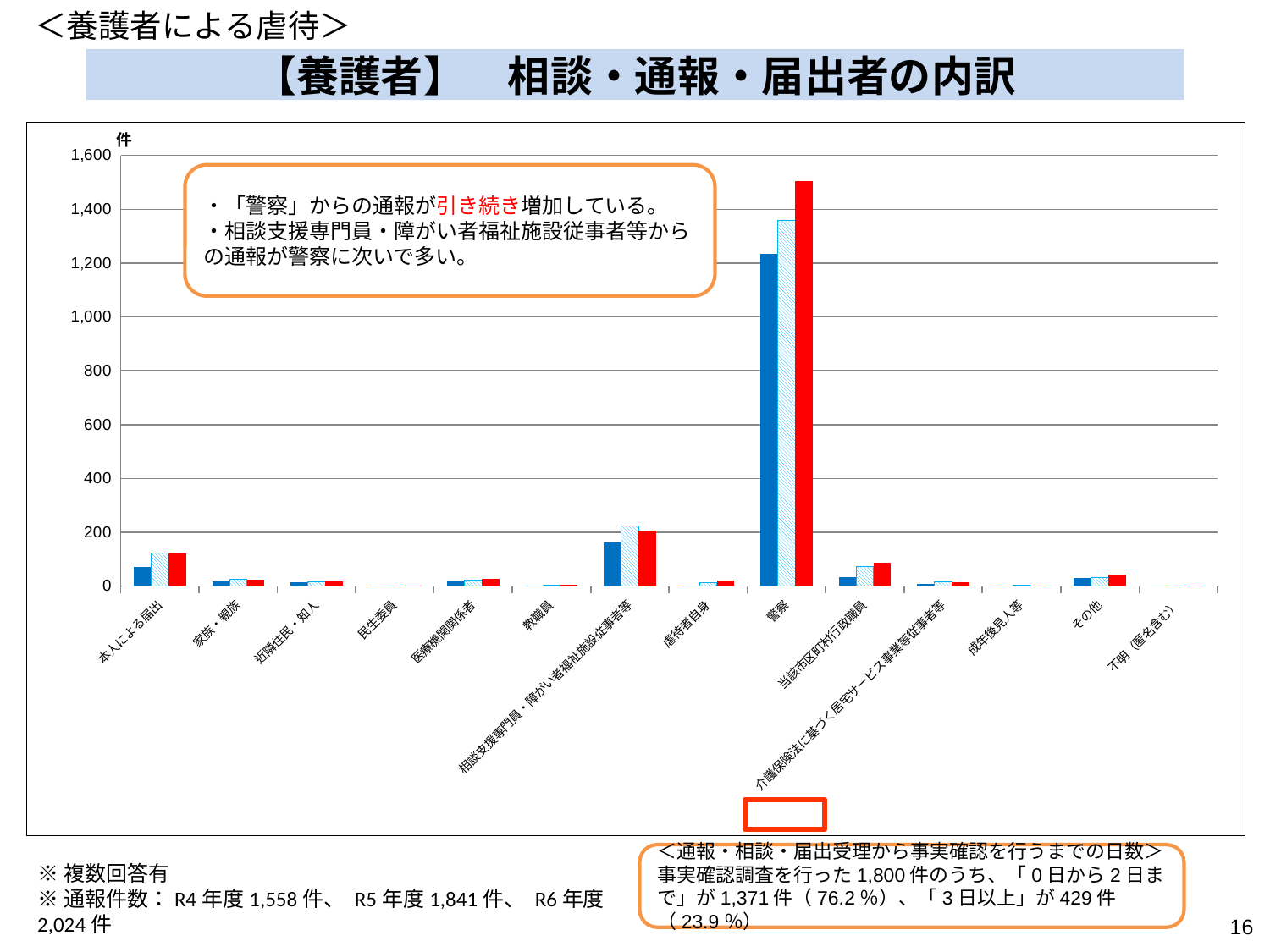

＜養護者による虐待＞
【養護者】　相談・通報・届出者の内訳

### Chart

| Category | R4 | R5 | R6 |
|---|---|---|---|
| 本人による届出 | 72.0 | 123.0 | 121.0 |
| 家族・親族 | 18.0 | 26.0 | 25.0 |
| 近隣住民・知人 | 13.0 | 16.0 | 17.0 |
| 民生委員 | 1.0 | 0.0 | 1.0 |
| 医療機関関係者 | 19.0 | 22.0 | 28.0 |
| 教職員 | 3.0 | 2.0 | 5.0 |
| 相談支援専門員・障がい者福祉施設従事者等 | 161.0 | 225.0 | 205.0 |
| 虐待者自身 | 1.0 | 13.0 | 22.0 |
| 警察 | 1233.0 | 1359.0 | 1504.0 |
| 当該市区町村行政職員 | 33.0 | 74.0 | 87.0 |
| 介護保険法に基づく居宅サービス事業等従事者等 | 9.0 | 16.0 | 14.0 |
| 成年後見人等 | 1.0 | 3.0 | 1.0 |
| その他 | 30.0 | 33.0 | 42.0 |
| 不明（匿名含む） | 0.0 | 1.0 | 1.0 |
・「警察」からの通報が引き続き増加している。
・相談支援専門員・障がい者福祉施設従事者等からの通報が警察に次いで多い。

＜通報・相談・届出受理から事実確認を行うまでの日数＞
事実確認調査を行った1,800件のうち、「0日から2日まで」が1,371件（76.2％）、「3日以上」が429件　（23.9％）
※複数回答有
※通報件数：R4年度1,558件、 R5年度1,841件、 R6年度2,024件
16